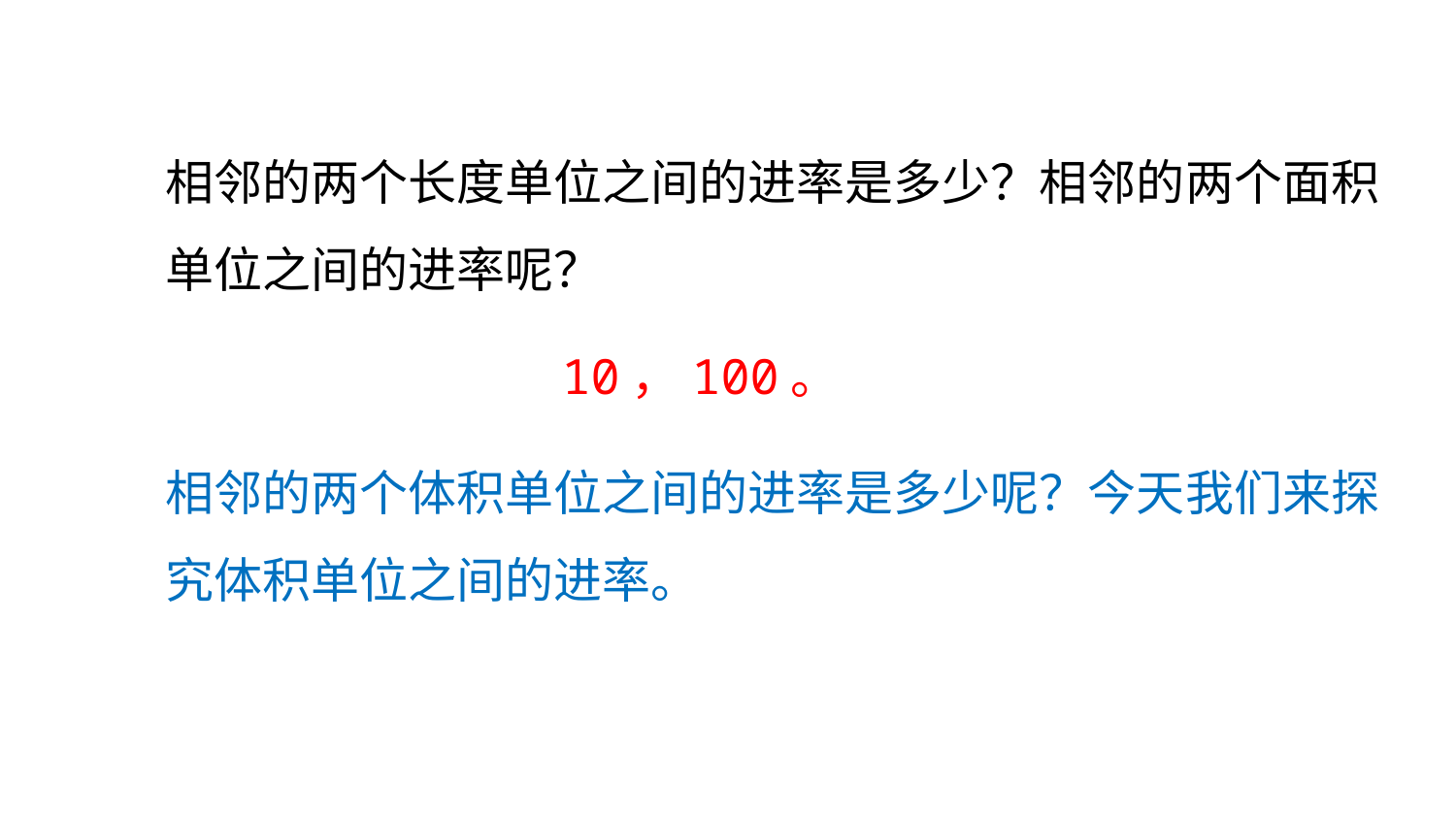

相邻的两个长度单位之间的进率是多少？相邻的两个面积单位之间的进率呢？
10，100。
相邻的两个体积单位之间的进率是多少呢？今天我们来探究体积单位之间的进率。